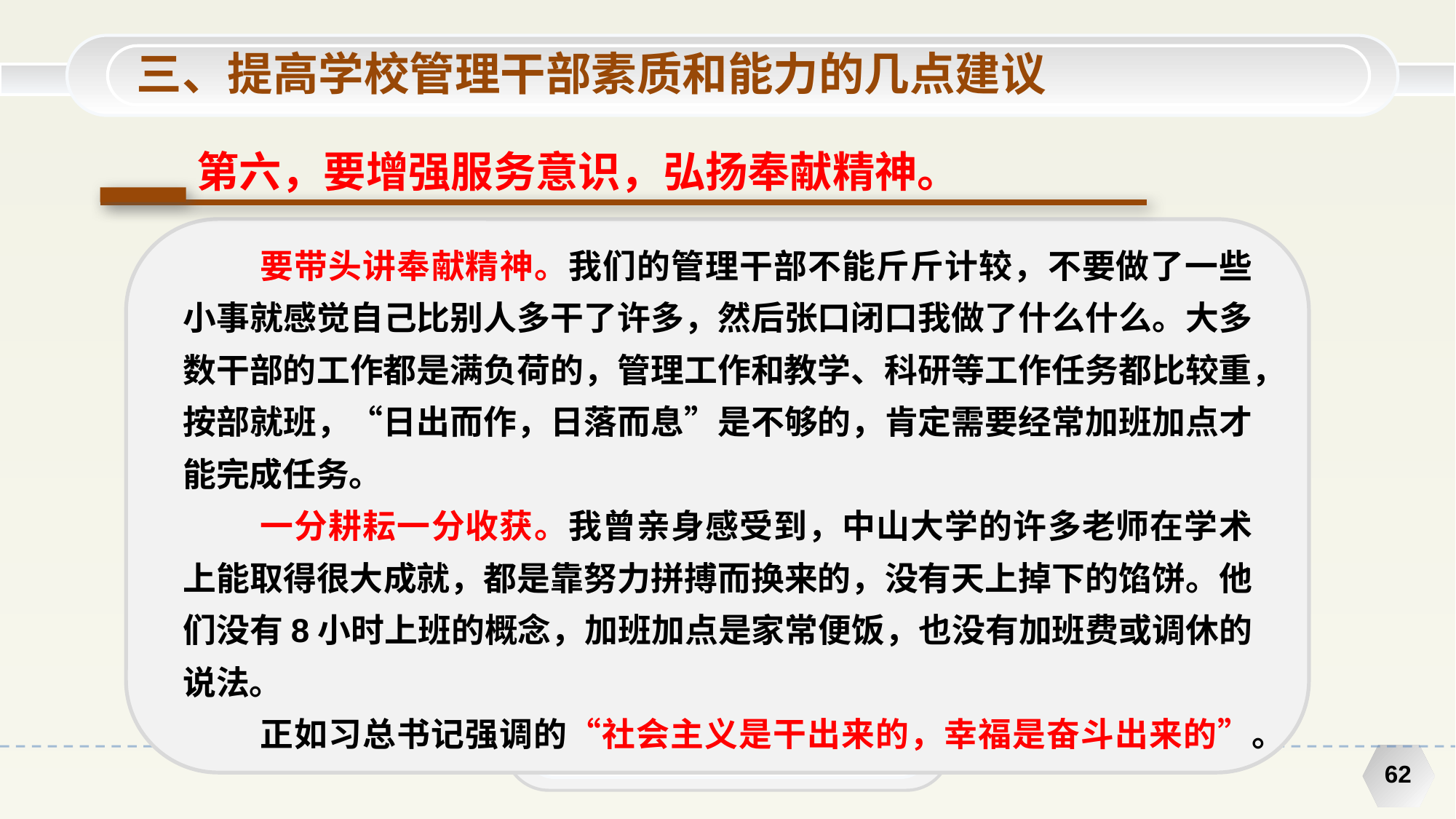

三、提高学校管理干部素质和能力的几点建议
第六，要增强服务意识，弘扬奉献精神。

要带头讲奉献精神。我们的管理干部不能斤斤计较，不要做了一些小事就感觉自己比别人多干了许多，然后张口闭口我做了什么什么。大多数干部的工作都是满负荷的，管理工作和教学、科研等工作任务都比较重，按部就班，“日出而作，日落而息”是不够的，肯定需要经常加班加点才能完成任务。
一分耕耘一分收获。我曾亲身感受到，中山大学的许多老师在学术上能取得很大成就，都是靠努力拼搏而换来的，没有天上掉下的馅饼。他们没有8小时上班的概念，加班加点是家常便饭，也没有加班费或调休的说法。
正如习总书记强调的“社会主义是干出来的，幸福是奋斗出来的”。